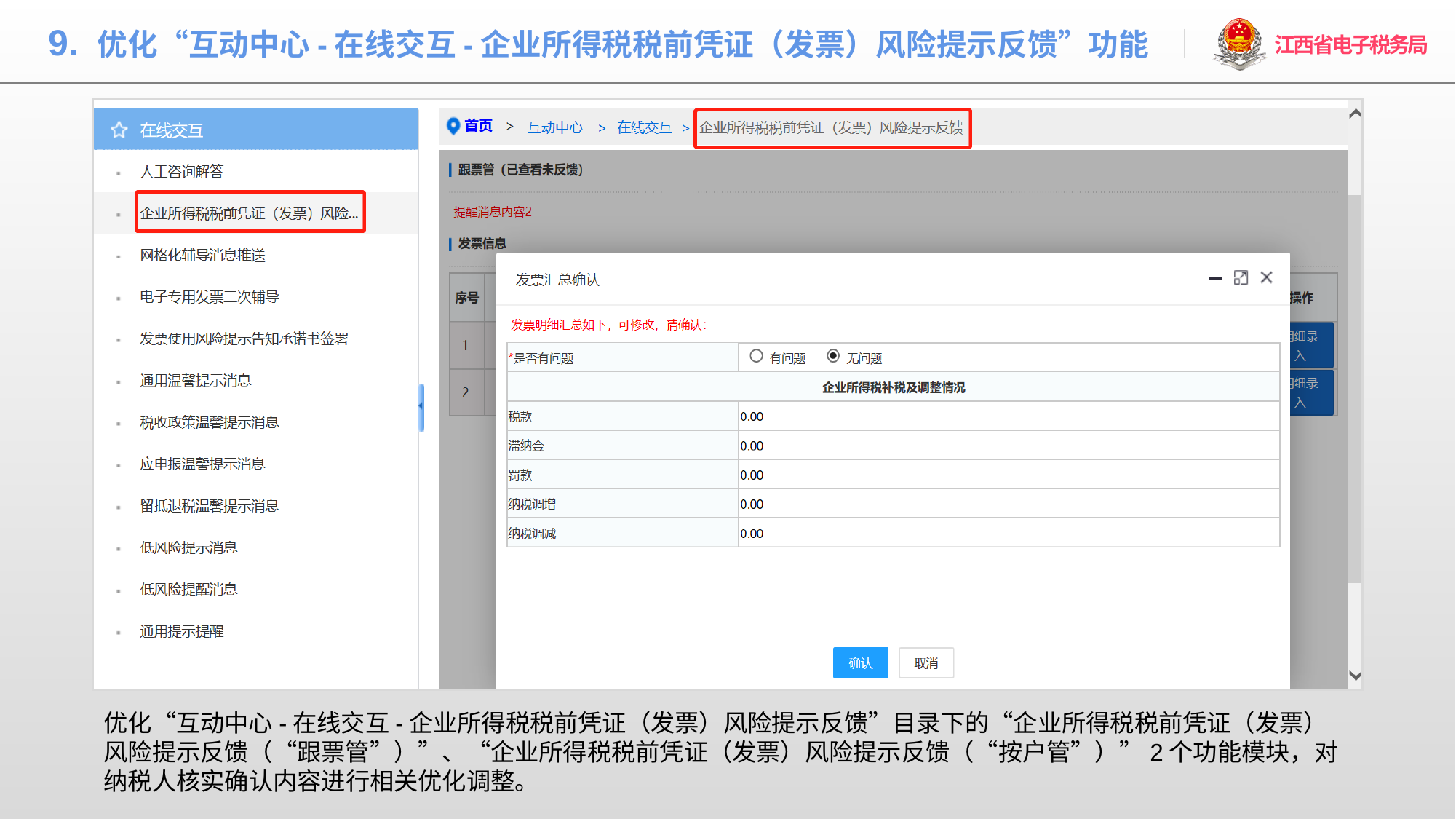

9. 优化“互动中心-在线交互-企业所得税税前凭证（发票）风险提示反馈”功能

优化“互动中心-在线交互-企业所得税税前凭证（发票）风险提示反馈”目录下的“企业所得税税前凭证（发票）风险提示反馈（“跟票管”）”、“企业所得税税前凭证（发票）风险提示反馈（“按户管”）”2个功能模块，对纳税人核实确认内容进行相关优化调整。